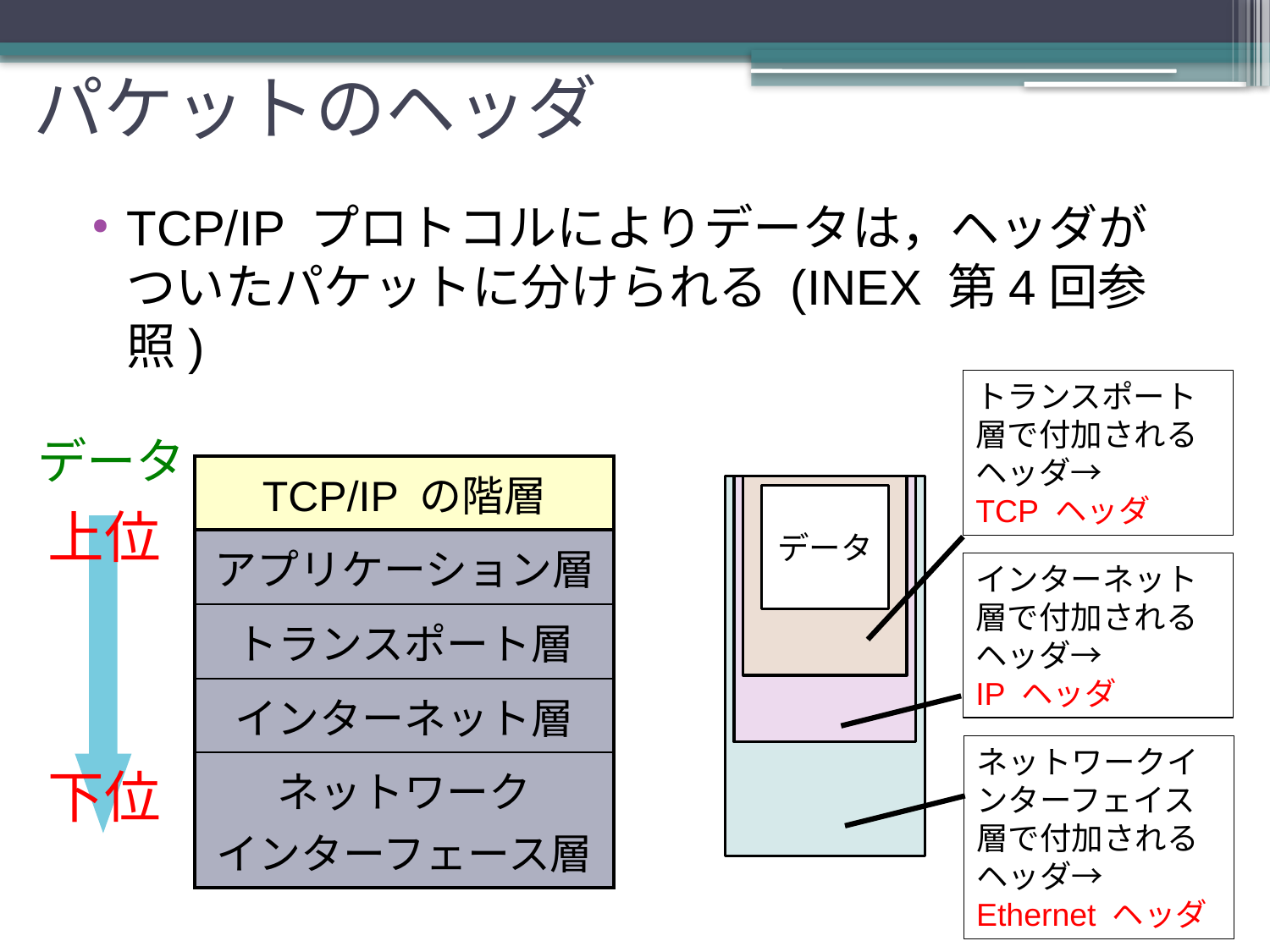

パケットのヘッダ
TCP/IP プロトコルによりデータは，ヘッダがついたパケットに分けられる (INEX 第4回参照)
トランスポート層で付加されるヘッダ→
TCP ヘッダ
データ
| TCP/IP の階層 |
| --- |
| アプリケーション層 |
| トランスポート層 |
| インターネット層 |
| ネットワーク インターフェース層 |

データ
上位

インターネット層で付加されるヘッダ→
IP ヘッダ
ネットワークインターフェイス層で付加されるヘッダ→
Ethernet ヘッダ
下位